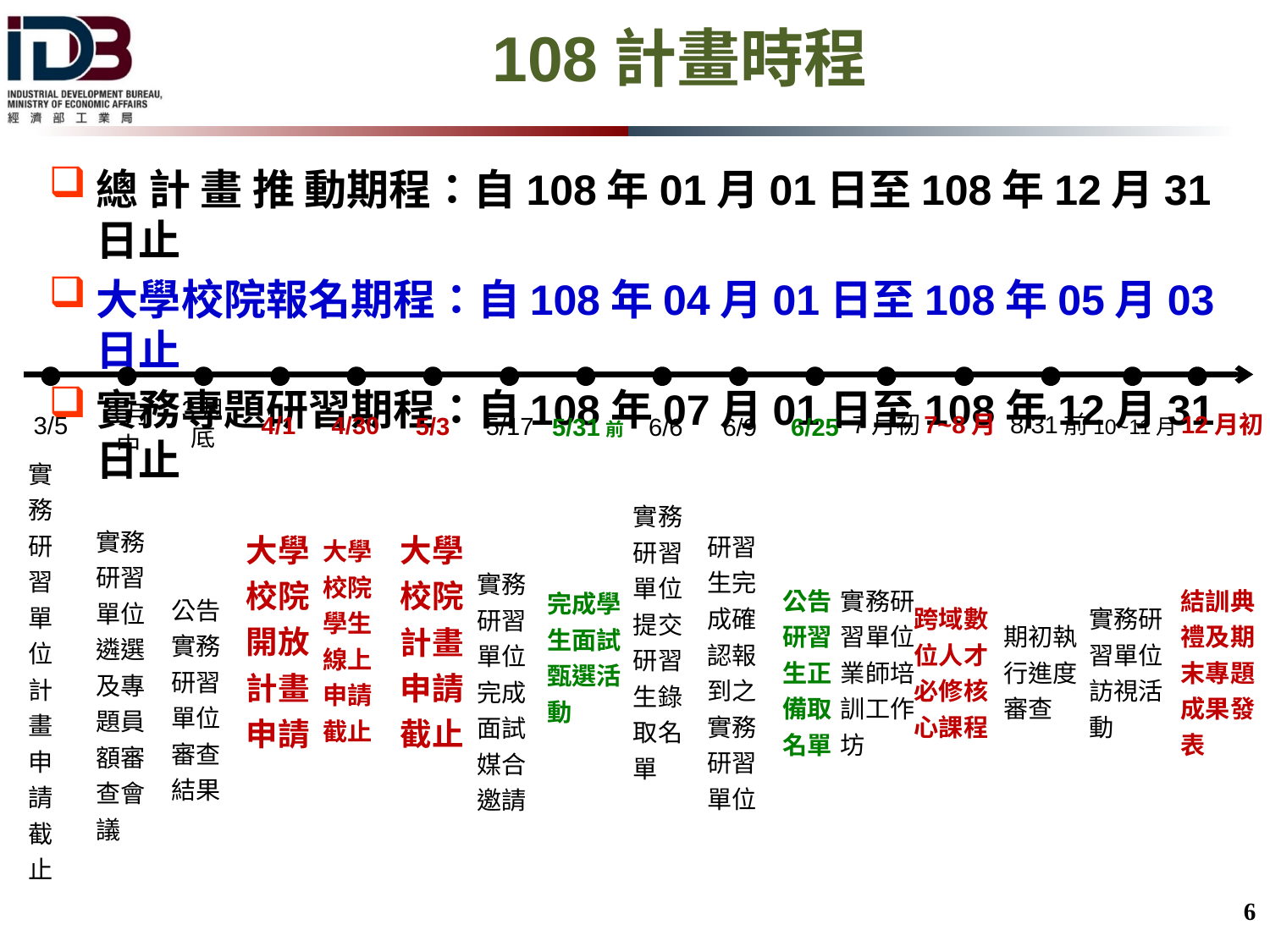

# 108計畫時程
總 計 畫 推 動期程：自108年01月01日至108年12月31日止
大學校院報名期程：自108年04月01日至108年05月03日止
實務專題研習期程：自108年07月01日至108年12月31日止

| 3月底 |
| --- |
| 公告實務研習單位審查結果 |
| 3/5 |
| --- |
| 實務研習單位計畫申請截止 |
| 4/30 |
| --- |
| 大學校院學生線上申請截止 |
| 4/1 |
| --- |
| 大學校院開放計畫申請 |
| 7月初 |
| --- |
| 實務研習單位業師培訓工作坊 |
| 7~8月 |
| --- |
| 跨域數位人才必修核心課程 |
| 8/31前 |
| --- |
| 期初執行進度審查 |
| 10~11月 |
| --- |
| 實務研習單位訪視活動 |
| 12月初 |
| --- |
| 結訓典禮及期末專題成果發表 |
| 3月中 |
| --- |
| 實務研習單位遴選及專題員額審查會議 |
| 5/3 |
| --- |
| 大學校院計畫申請截止 |
| 5/17 |
| --- |
| 實務研習單位完成面試媒合邀請 |
| 5/31前 |
| --- |
| 完成學生面試甄選活動 |
| 6/6 |
| --- |
| 實務研習單位提交研習生錄取名單 |
| 6/9 |
| --- |
| 研習生完成確認報到之實務研習單位 |
| 6/25 |
| --- |
| 公告研習生正備取名單 |